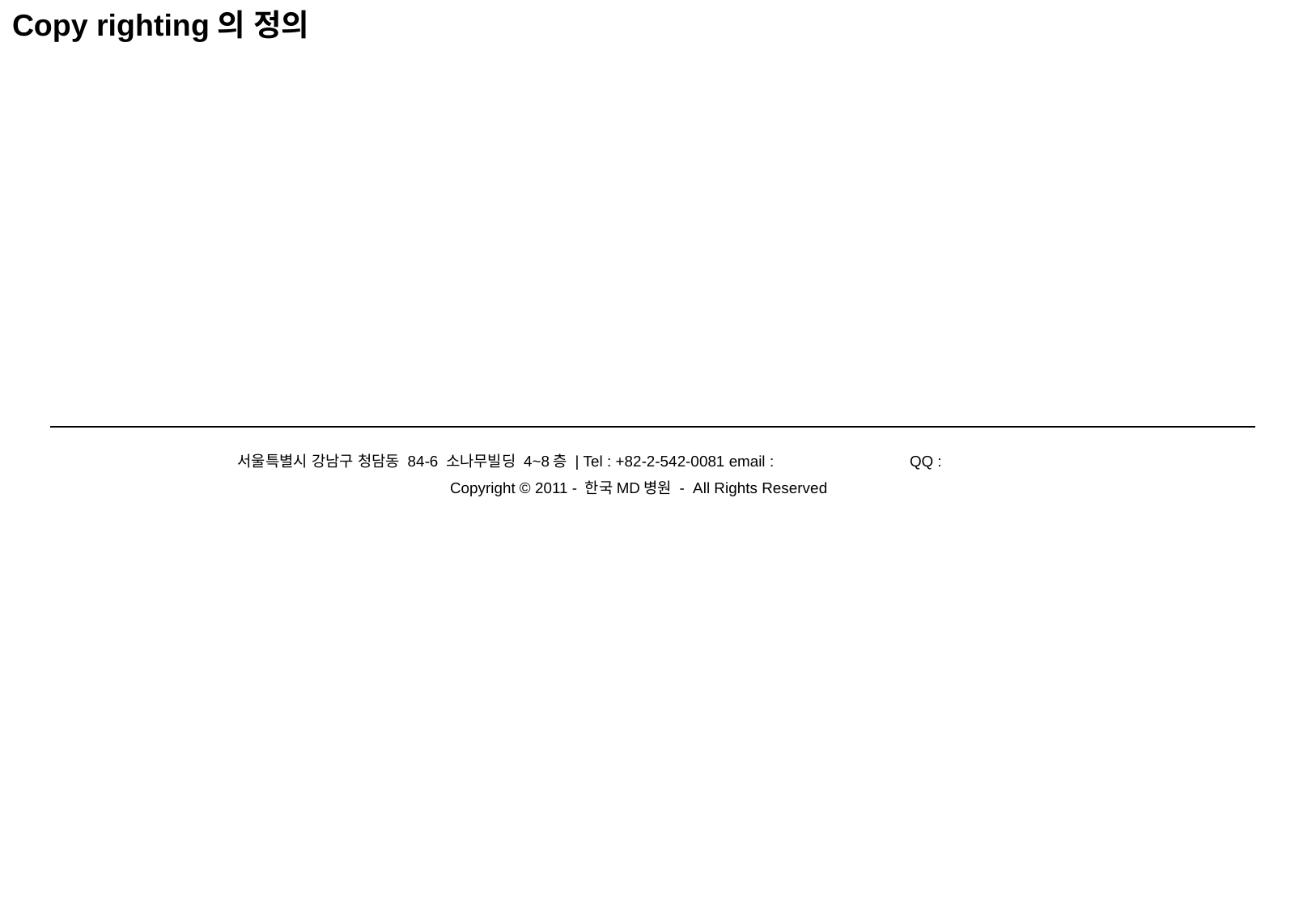

# Copy righting의 정의
서울특별시 강남구 청담동 84-6 소나무빌딩 4~8층 | Tel : +82-2-542-0081 email :                                QQ :
Copyright © 2011 - 한국MD병원 -  All Rights Reserved